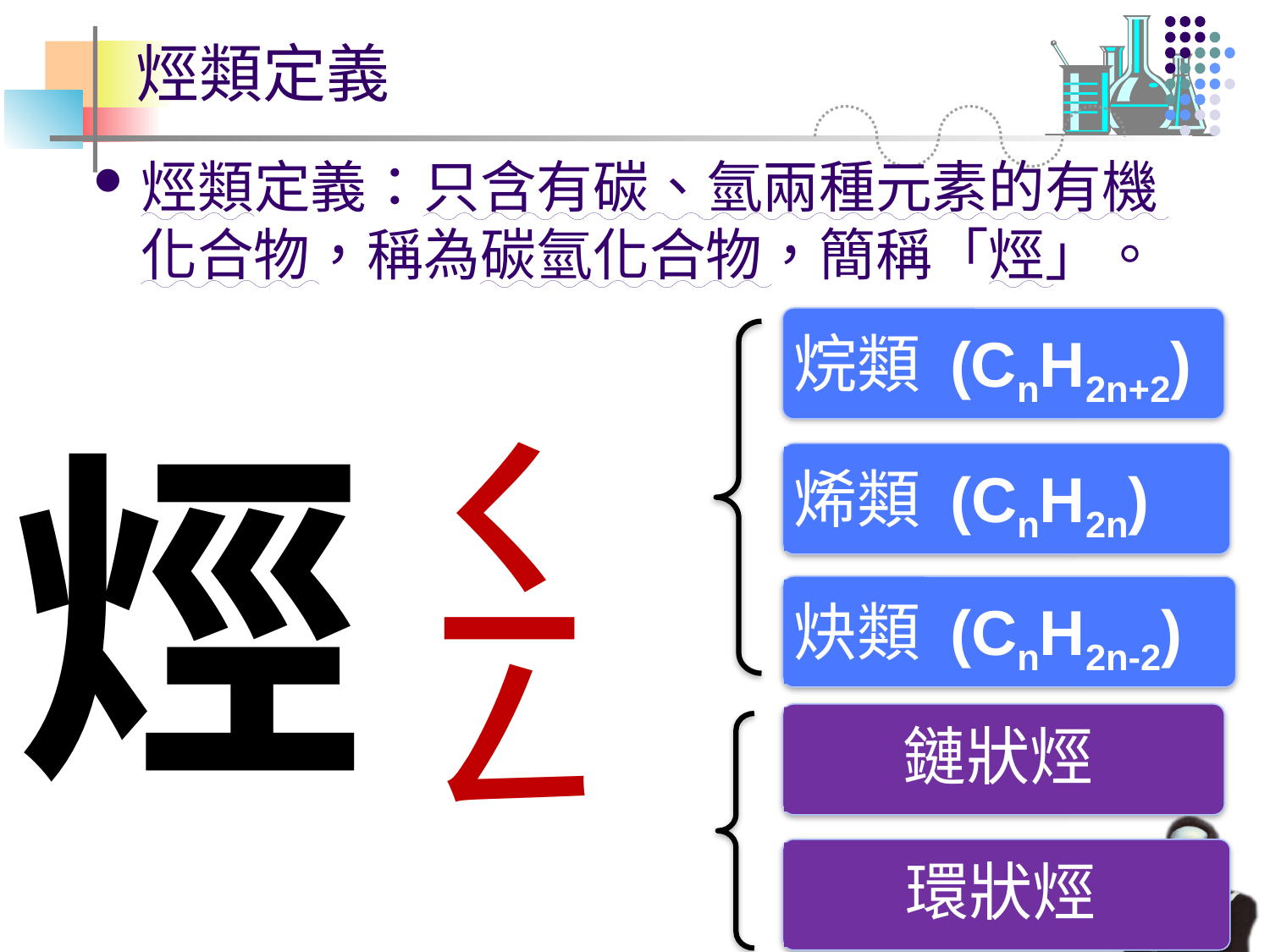

# 烴類定義
烴類定義：只含有碳、氫兩種元素的有機化合物，稱為碳氫化合物，簡稱「烴」。

烷類 (CnH2n+2)

烴
ㄑ

烯類 (CnH2n)
ㄧ

炔類 (CnH2n-2)
ㄥ

鏈狀烴

環狀烴
P7